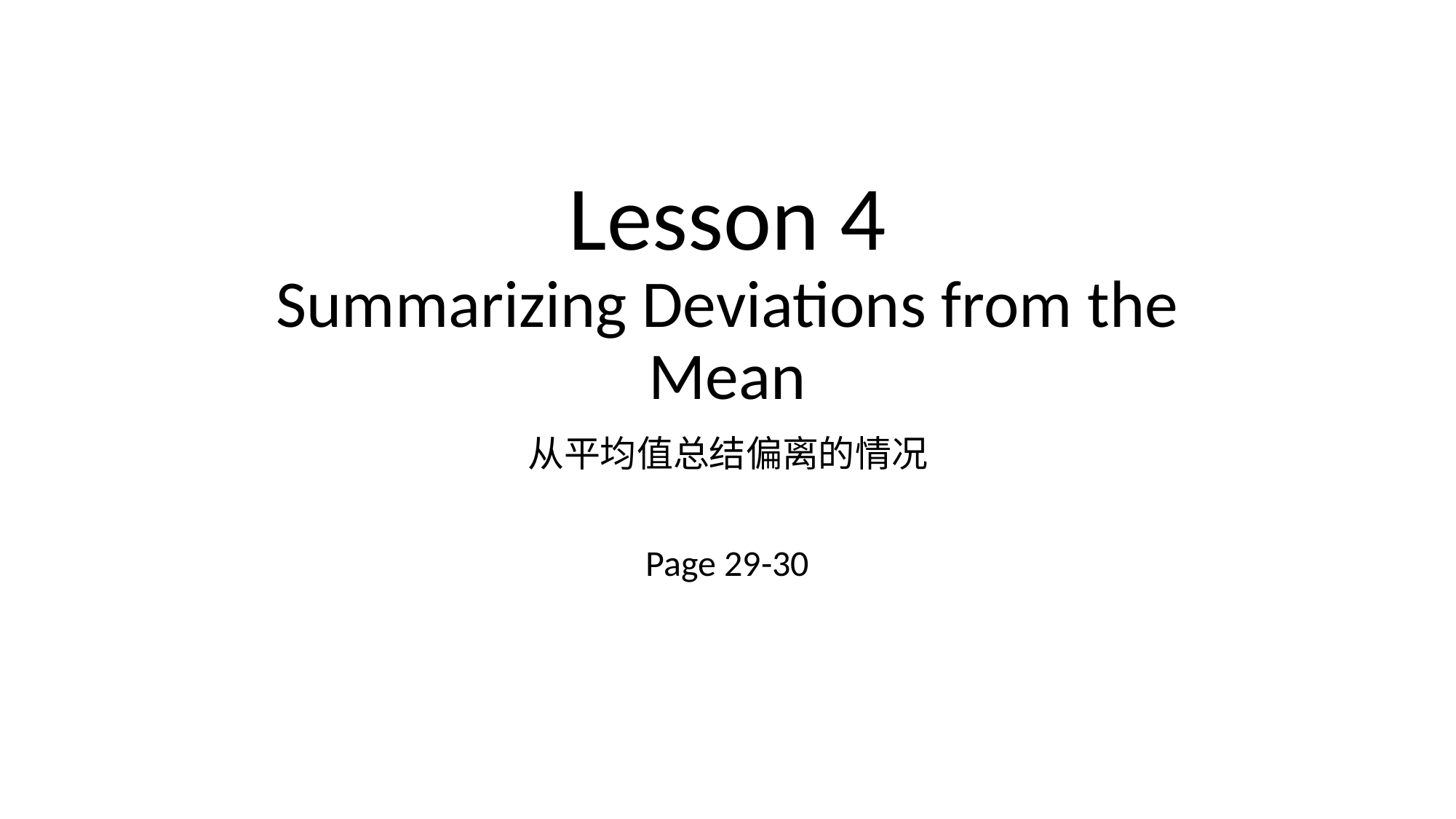

# Lesson 4 Summarizing Deviations from the Mean
从平均值总结偏离的情况

Page 29-30